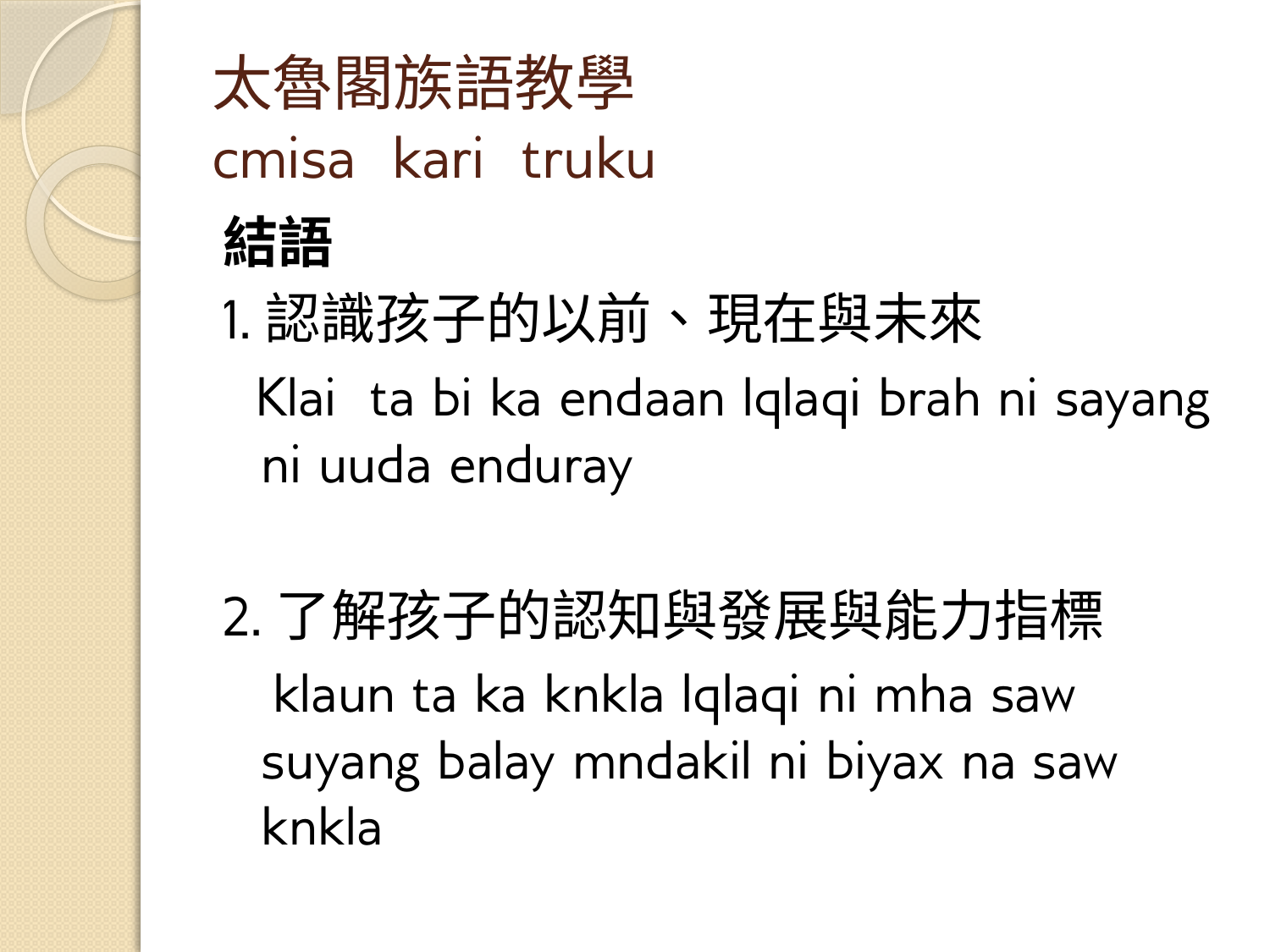

# 太魯閣族語教學 cmisa  kari  truku
結語
1.認識孩子的以前、現在與未來
  Klai  ta bi ka endaan lqlaqi brah ni sayang ni uuda enduray

2.了解孩子的認知與發展與能力指標
   klaun ta ka knkla lqlaqi ni mha saw suyang balay mndakil ni biyax na saw knkla